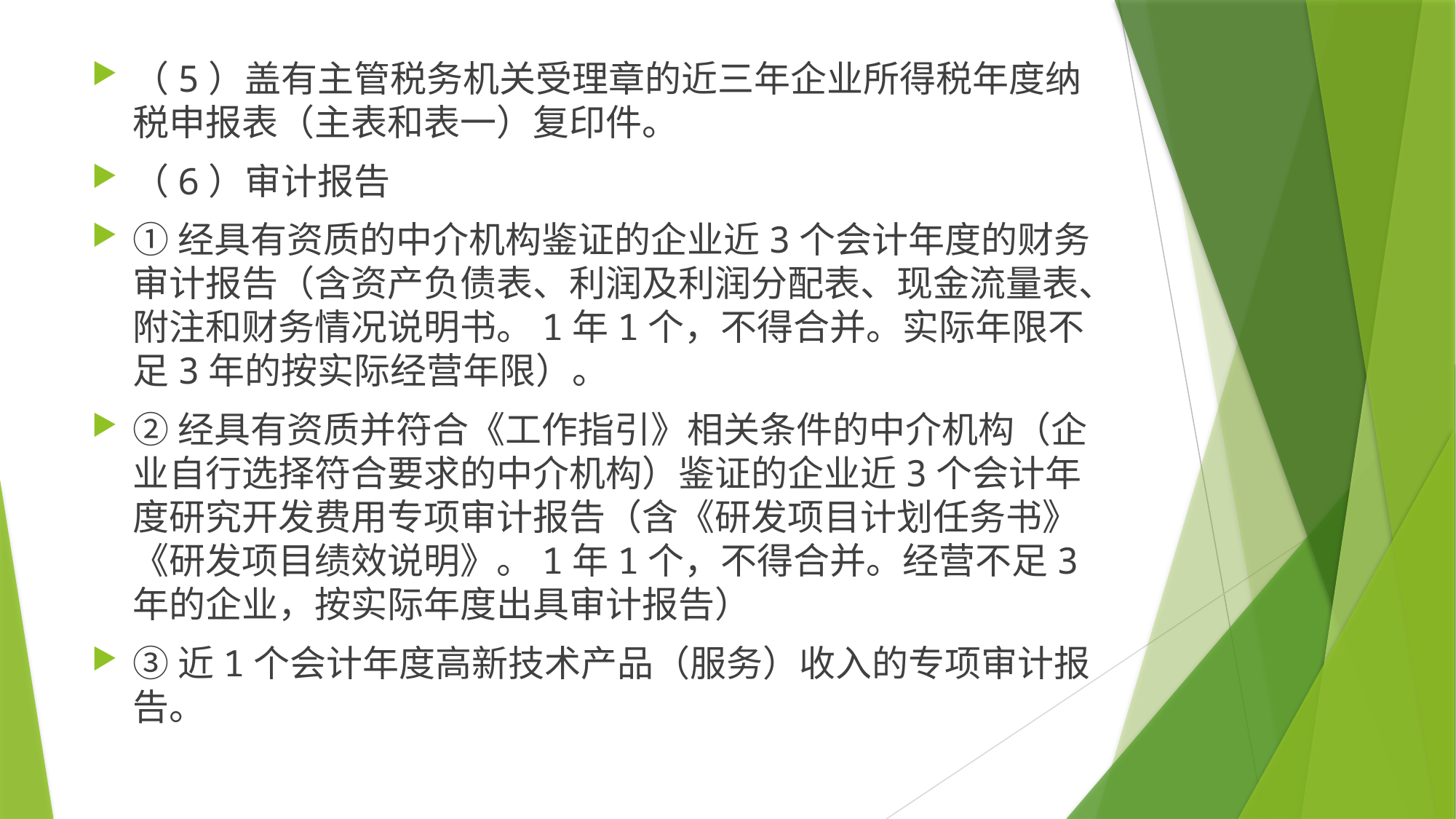

（5）盖有主管税务机关受理章的近三年企业所得税年度纳税申报表（主表和表一）复印件。
（6）审计报告
①经具有资质的中介机构鉴证的企业近3个会计年度的财务审计报告（含资产负债表、利润及利润分配表、现金流量表、附注和财务情况说明书。1年1个，不得合并。实际年限不足3年的按实际经营年限）。
②经具有资质并符合《工作指引》相关条件的中介机构（企业自行选择符合要求的中介机构）鉴证的企业近3个会计年度研究开发费用专项审计报告（含《研发项目计划任务书》《研发项目绩效说明》。1年1个，不得合并。经营不足3年的企业，按实际年度出具审计报告）
③近1个会计年度高新技术产品（服务）收入的专项审计报告。